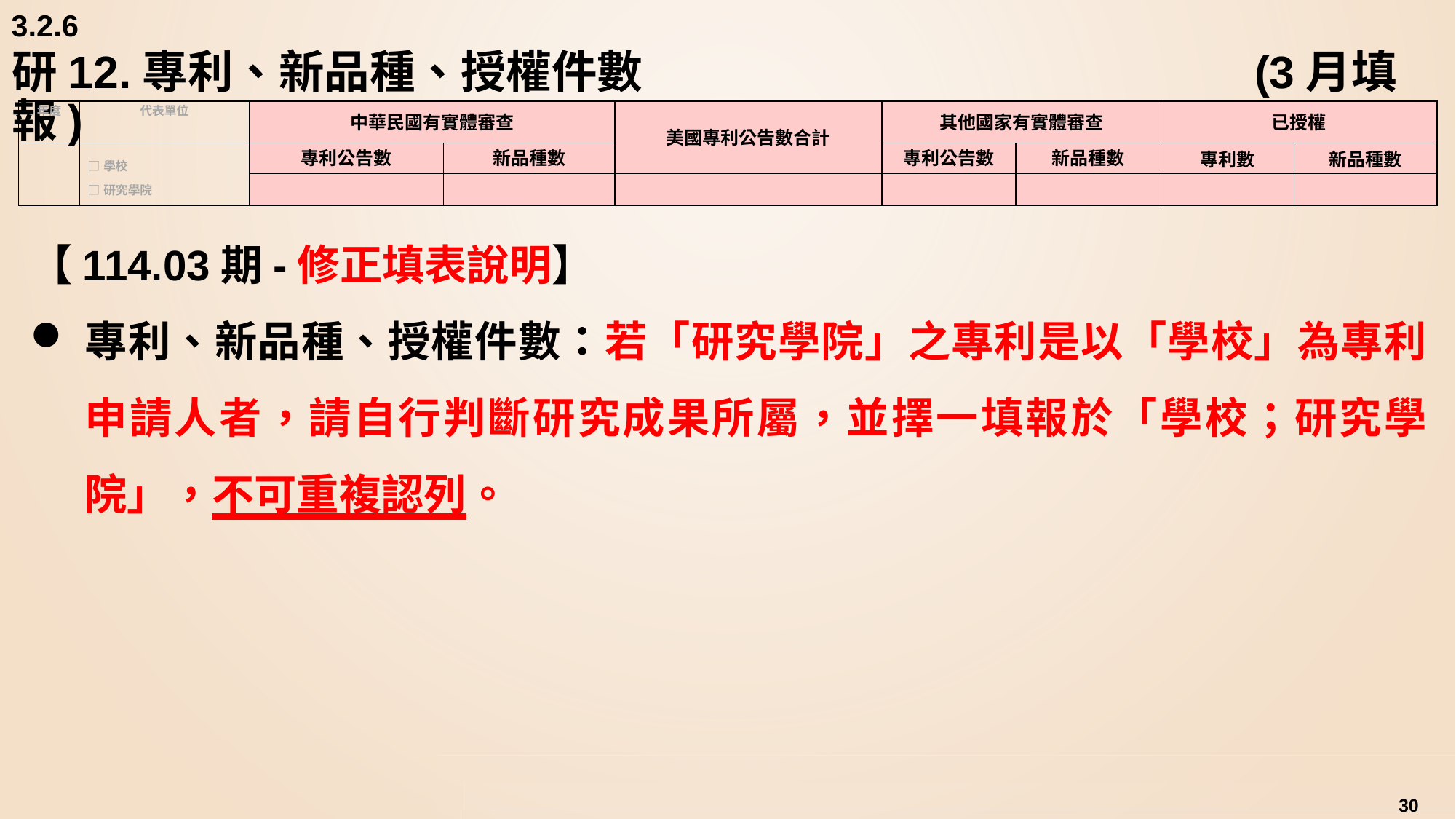

3.2.6
# 研12.專利、新品種、授權件數				   		   (3月填報)
| 年度 | 代表單位 | 中華民國有實體審查 |  | 美國專利公告數合計 | 其他國家有實體審查 |  | 已授權 |  |
| --- | --- | --- | --- | --- | --- | --- | --- | --- |
|  | □學校 □研究學院 | 專利公告數 | 新品種數 |  | 專利公告數 | 新品種數 | 專利數 | 新品種數 |
|  |  |  |  |  |  |  |  |  |
【114.03期-修正填表說明】
專利、新品種、授權件數：若「研究學院」之專利是以「學校」為專利申請人者，請自行判斷研究成果所屬，並擇一填報於「學校；研究學院」，不可重複認列。